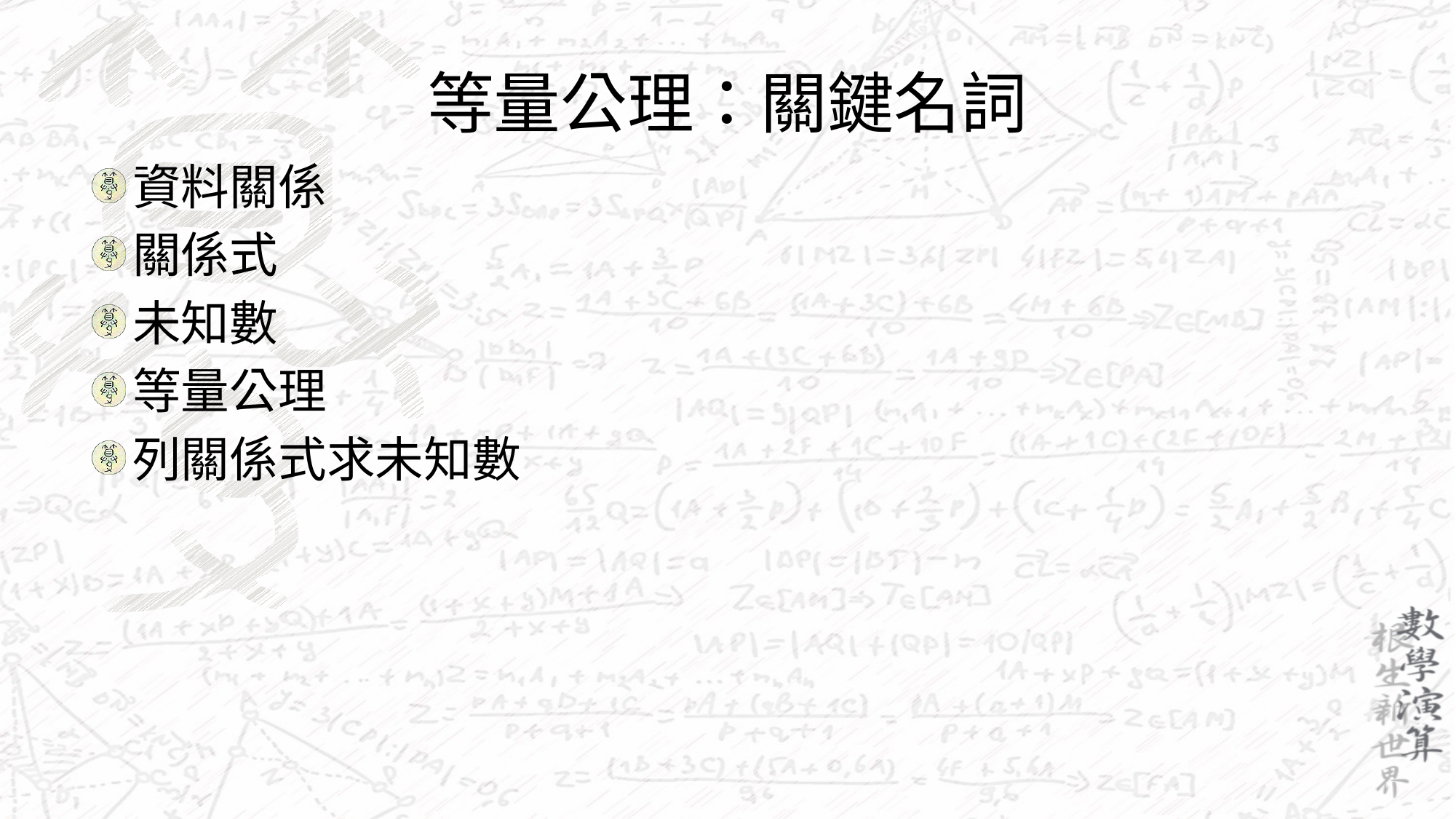

# 等量公理：關鍵名詞
資料關係
關係式
未知數
等量公理
列關係式求未知數